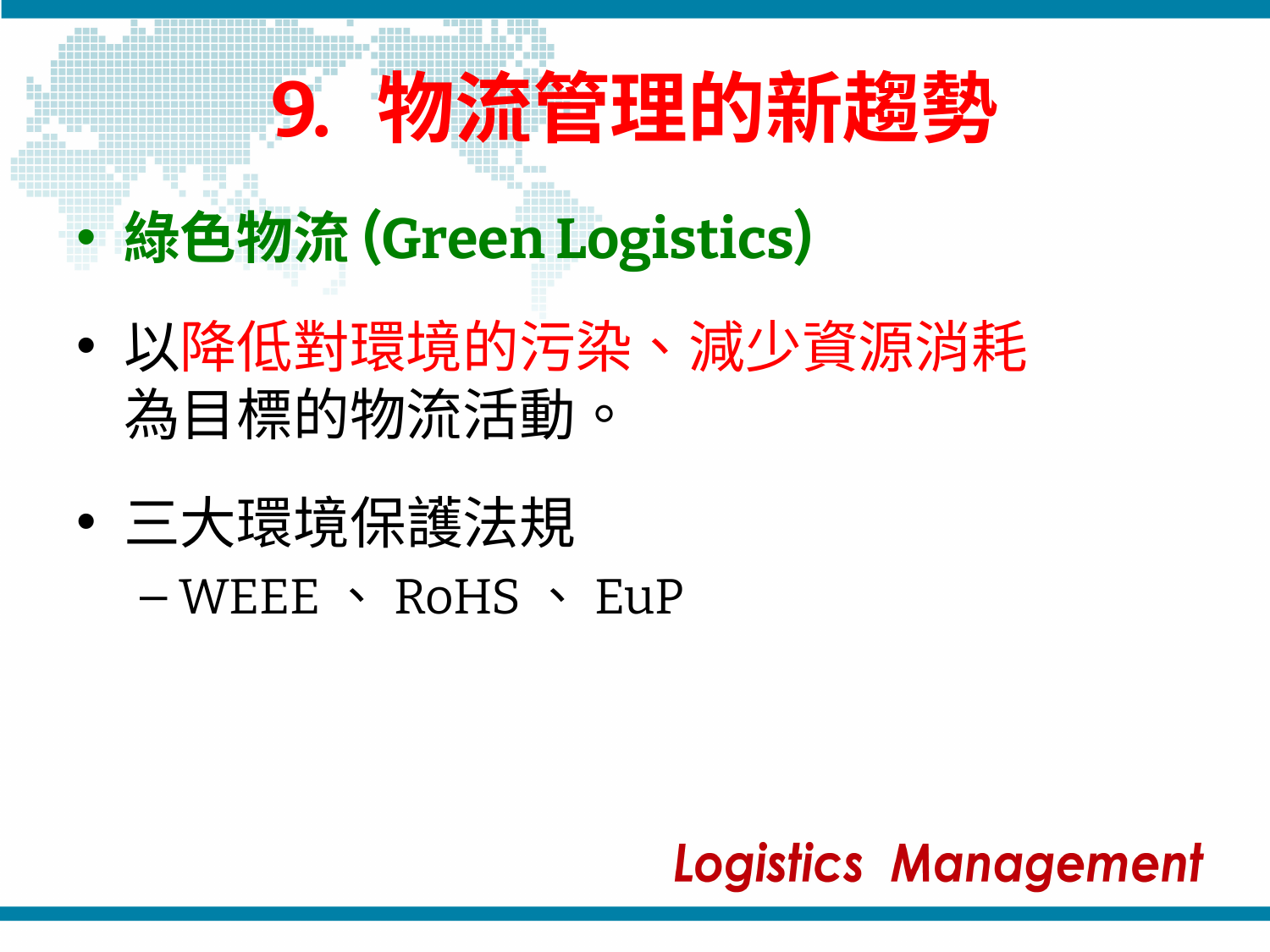

# 9.  物流管理的新趨勢
綠色物流(Green Logistics)

以降低對環境的污染、減少資源消耗            為目標的物流活動。

三大環境保護法規
WEEE、RoHS、EuP